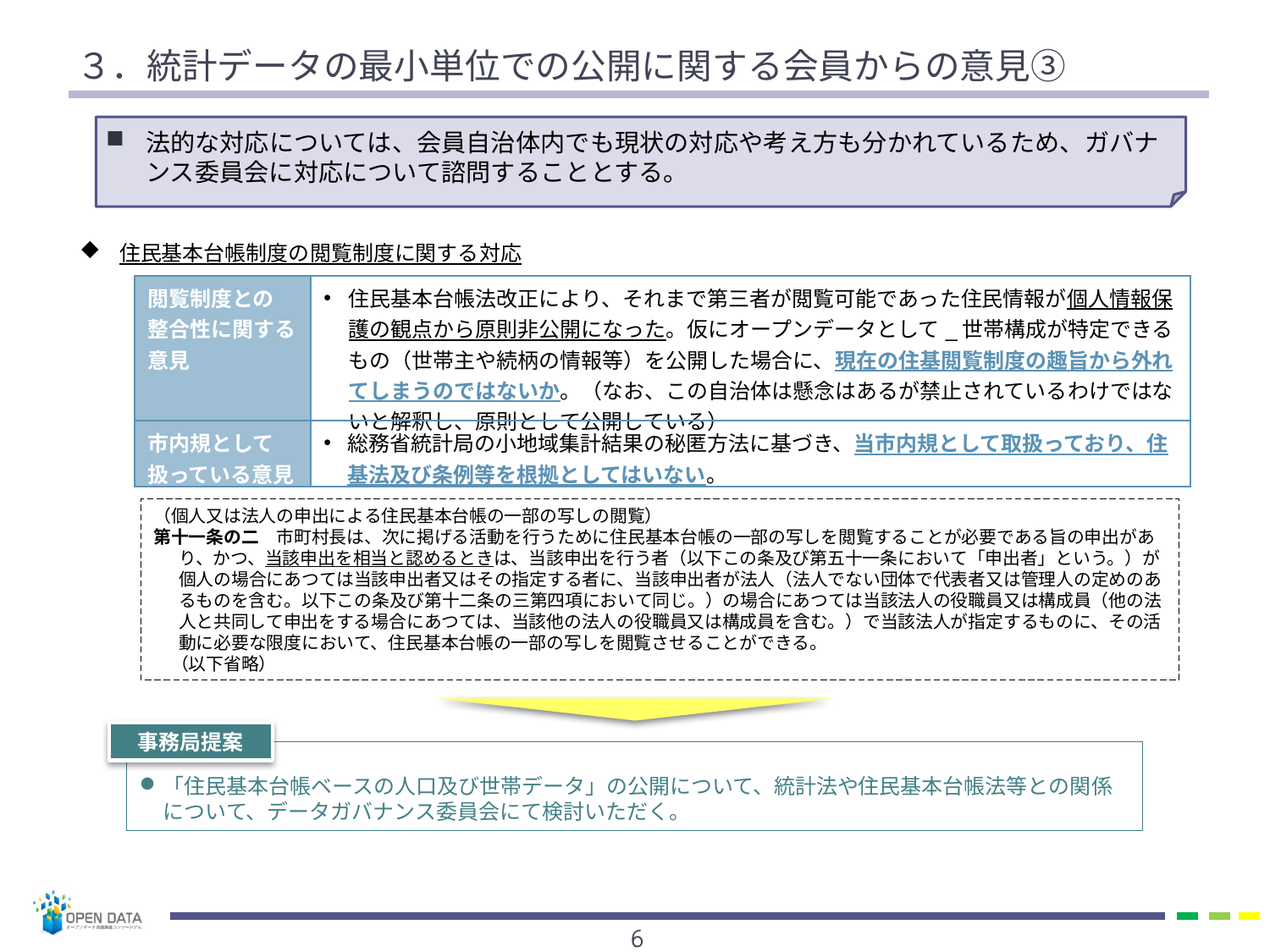

# ３．統計データの最小単位での公開に関する会員からの意見③
法的な対応については、会員自治体内でも現状の対応や考え方も分かれているため、ガバナンス委員会に対応について諮問することとする。
住民基本台帳制度の閲覧制度に関する対応

| 閲覧制度との 整合性に関する意見 | 住民基本台帳法改正により、それまで第三者が閲覧可能であった住民情報が個人情報保護の観点から原則非公開になった。仮にオープンデータとして\_世帯構成が特定できるもの（世帯主や続柄の情報等）を公開した場合に、現在の住基閲覧制度の趣旨から外れてしまうのではないか。（なお、この自治体は懸念はあるが禁止されているわけではないと解釈し、原則として公開している） |
| --- | --- |
| 市内規として扱っている意見 | 総務省統計局の小地域集計結果の秘匿方法に基づき、当市内規として取扱っており、住基法及び条例等を根拠としてはいない。 |
（個人又は法人の申出による住民基本台帳の一部の写しの閲覧）
第十一条の二　市町村長は、次に掲げる活動を行うために住民基本台帳の一部の写しを閲覧することが必要である旨の申出があり、かつ、当該申出を相当と認めるときは、当該申出を行う者（以下この条及び第五十一条において「申出者」という。）が個人の場合にあつては当該申出者又はその指定する者に、当該申出者が法人（法人でない団体で代表者又は管理人の定めのあるものを含む。以下この条及び第十二条の三第四項において同じ。）の場合にあつては当該法人の役職員又は構成員（他の法人と共同して申出をする場合にあつては、当該他の法人の役職員又は構成員を含む。）で当該法人が指定するものに、その活動に必要な限度において、住民基本台帳の一部の写しを閲覧させることができる。
　（以下省略）

事務局提案

「住民基本台帳ベースの人口及び世帯データ」の公開について、統計法や住民基本台帳法等との関係について、データガバナンス委員会にて検討いただく。
6